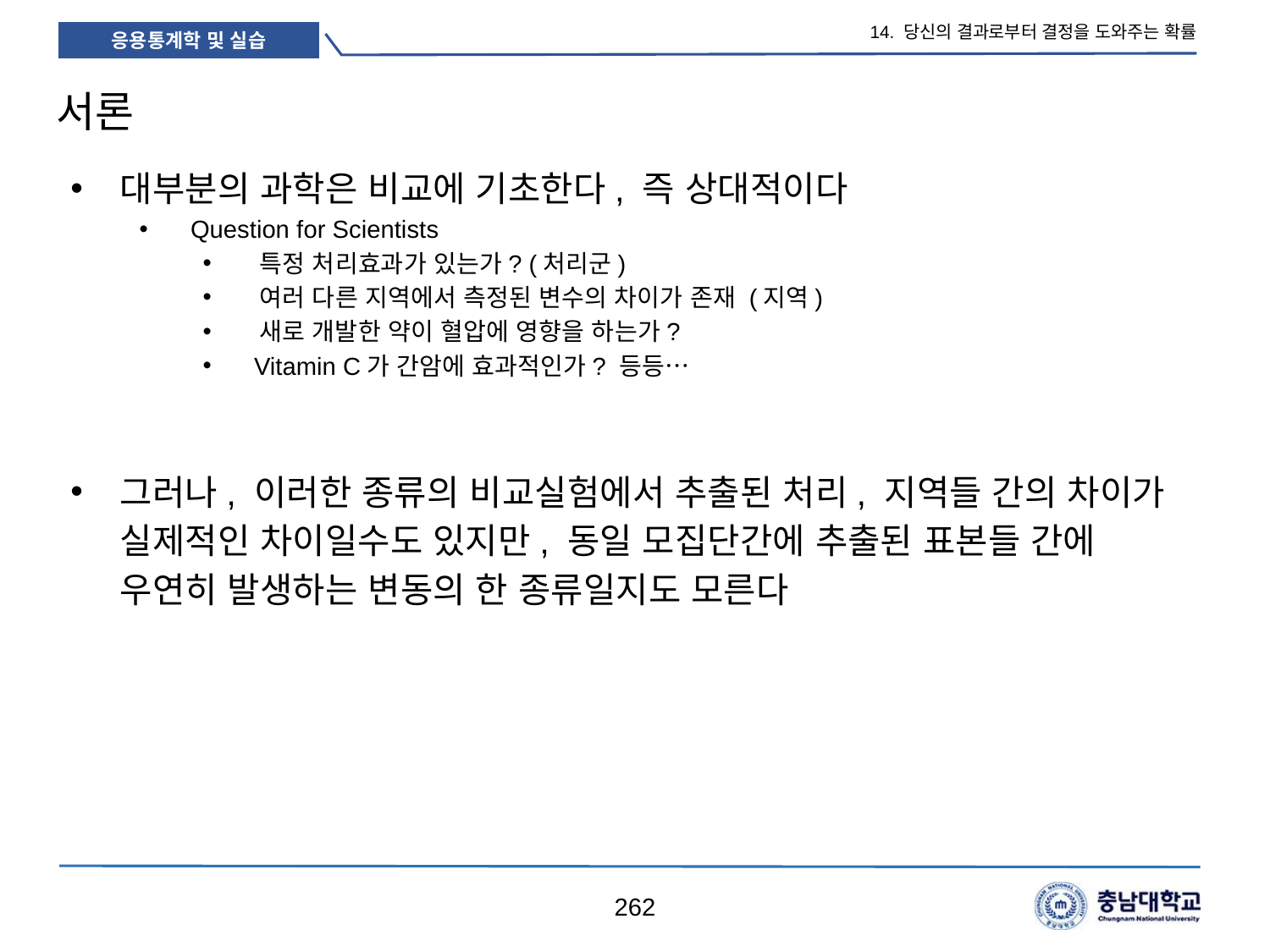

14. 당신의 결과로부터 결정을 도와주는 확률
# 서론
대부분의 과학은 비교에 기초한다, 즉 상대적이다
 Question for Scientists
 특정 처리효과가 있는가? (처리군)
 여러 다른 지역에서 측정된 변수의 차이가 존재 (지역)
 새로 개발한 약이 혈압에 영향을 하는가?
 Vitamin C가 간암에 효과적인가? 등등…

그러나, 이러한 종류의 비교실험에서 추출된 처리, 지역들 간의 차이가 실제적인 차이일수도 있지만, 동일 모집단간에 추출된 표본들 간에 우연히 발생하는 변동의 한 종류일지도 모른다
262